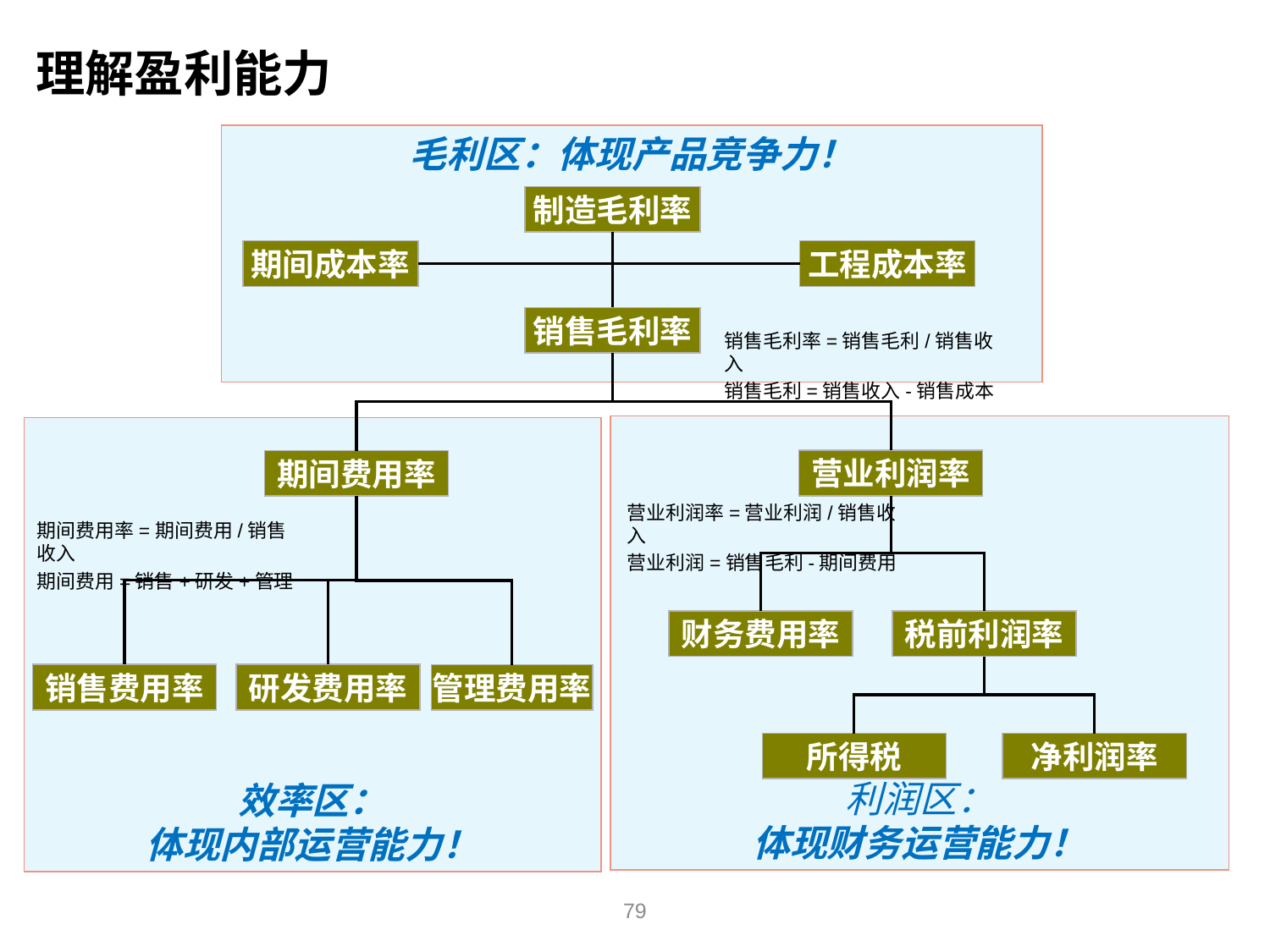

理解盈利能力
毛利区：体现产品竞争力！
制造毛利率
期间成本率
工程成本率
销售毛利率
销售毛利率=销售毛利/销售收入
销售毛利=销售收入-销售成本
利润区：
体现财务运营能力！
效率区：
体现内部运营能力！
营业利润率
期间费用率
营业利润率=营业利润/销售收入
营业利润=销售毛利-期间费用
期间费用率=期间费用/销售收入
期间费用=销售+研发+管理
财务费用率
税前利润率
销售费用率
研发费用率
管理费用率
所得税
净利润率
79